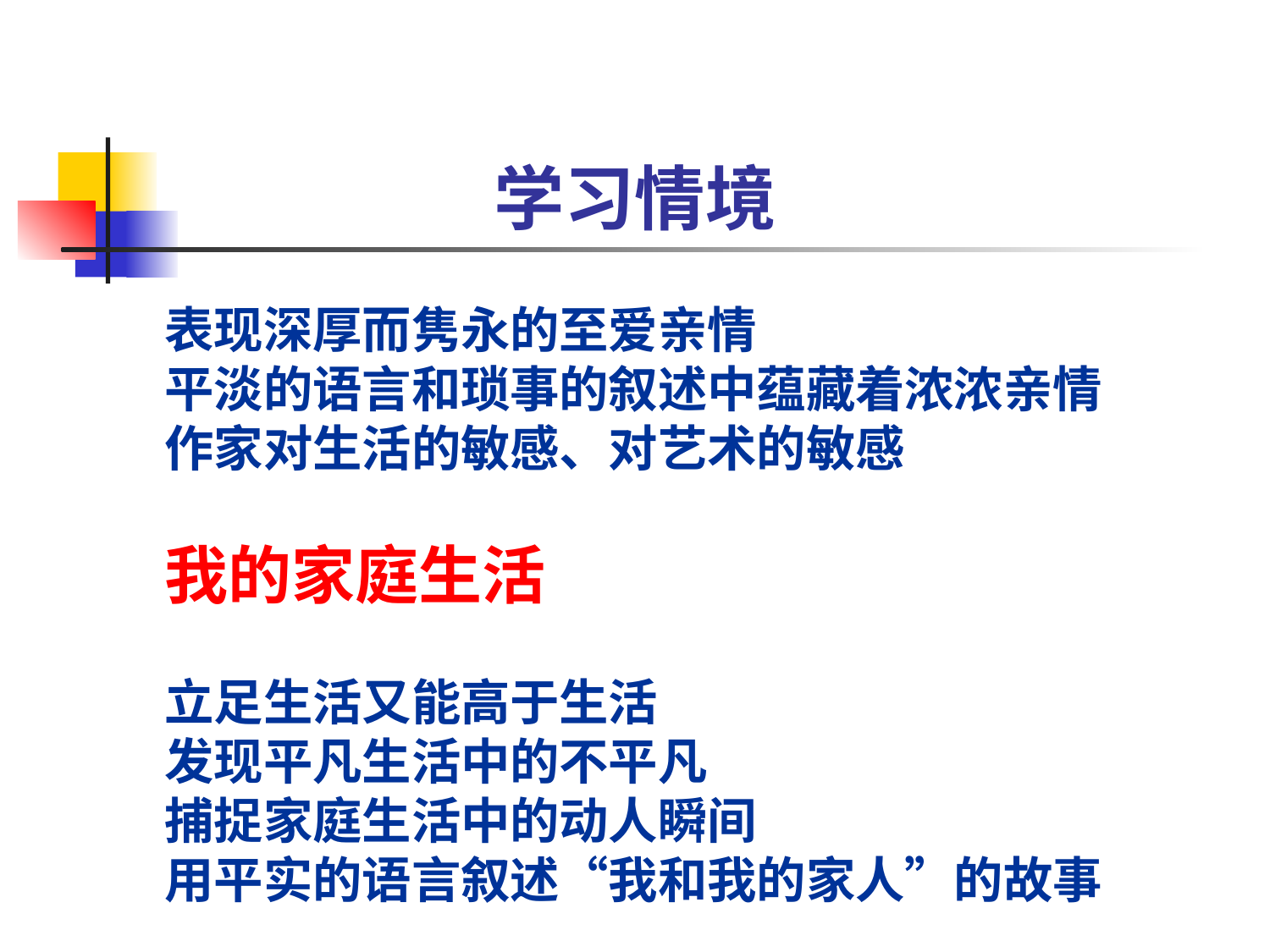

# 学习情境
表现深厚而隽永的至爱亲情
平淡的语言和琐事的叙述中蕴藏着浓浓亲情
作家对生活的敏感、对艺术的敏感

我的家庭生活

立足生活又能高于生活
发现平凡生活中的不平凡
捕捉家庭生活中的动人瞬间
用平实的语言叙述“我和我的家人”的故事